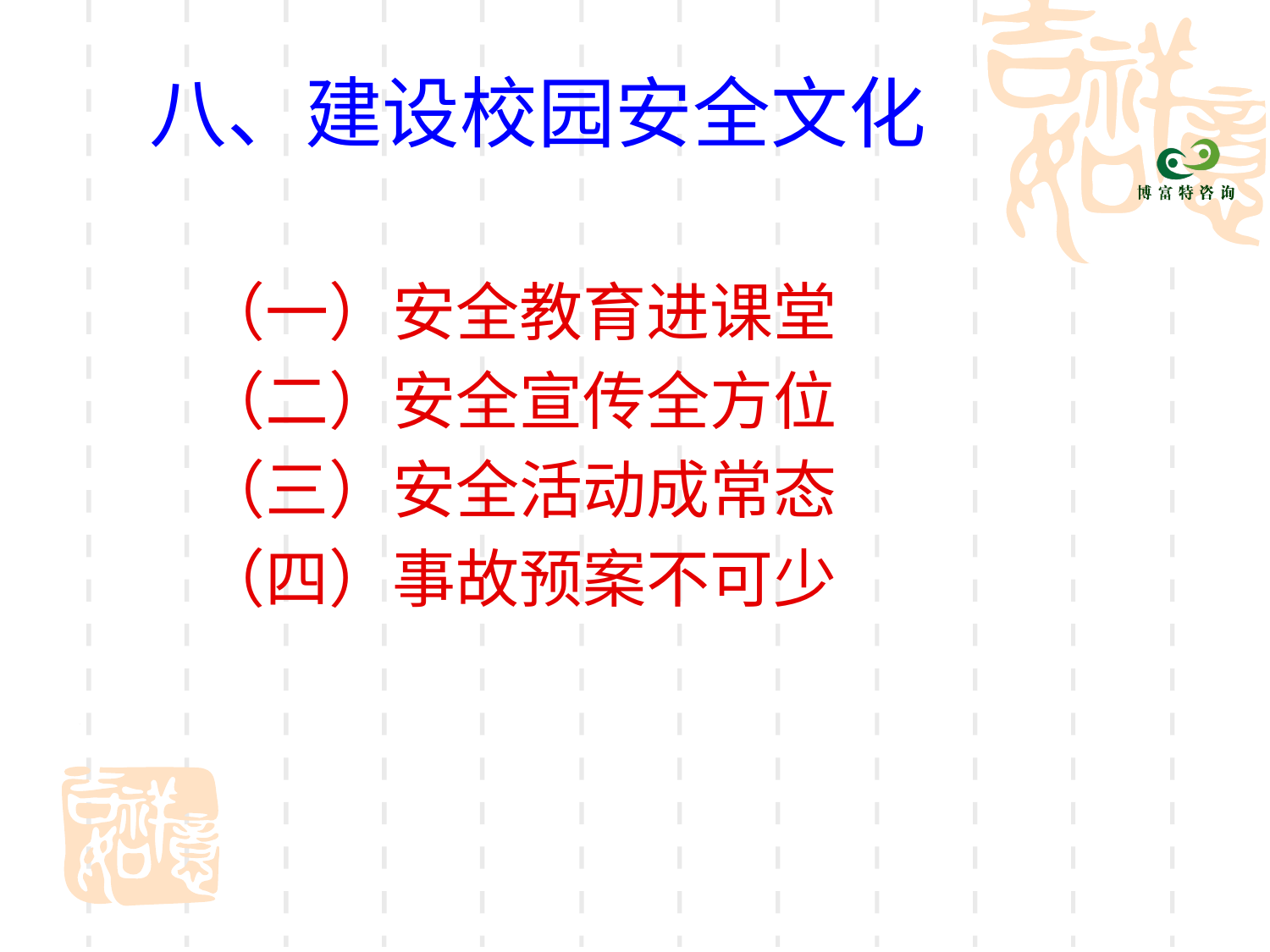

# 八、建设校园安全文化
       （一）安全教育进课堂
       （二）安全宣传全方位
       （三）安全活动成常态
       （四）事故预案不可少